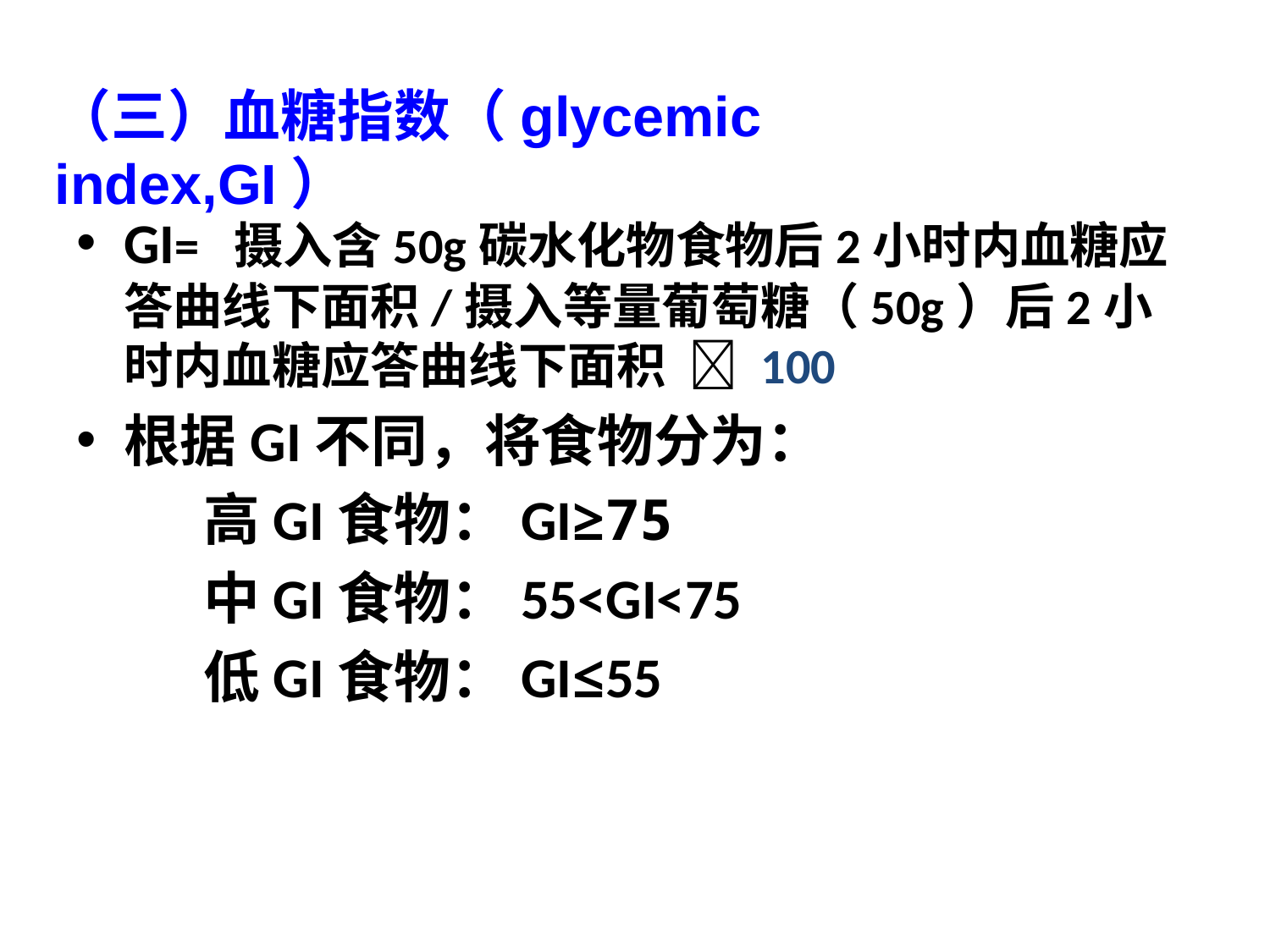

（三）血糖指数（glycemic index,GI）

GI=  摄入含50g碳水化物食物后2小时内血糖应答曲线下面积/摄入等量葡萄糖（50g）后2小时内血糖应答曲线下面积  × 100
根据GI不同，将食物分为：
高GI食物：GI≥75
中GI食物：55<GI<75
低GI食物：GI≤55